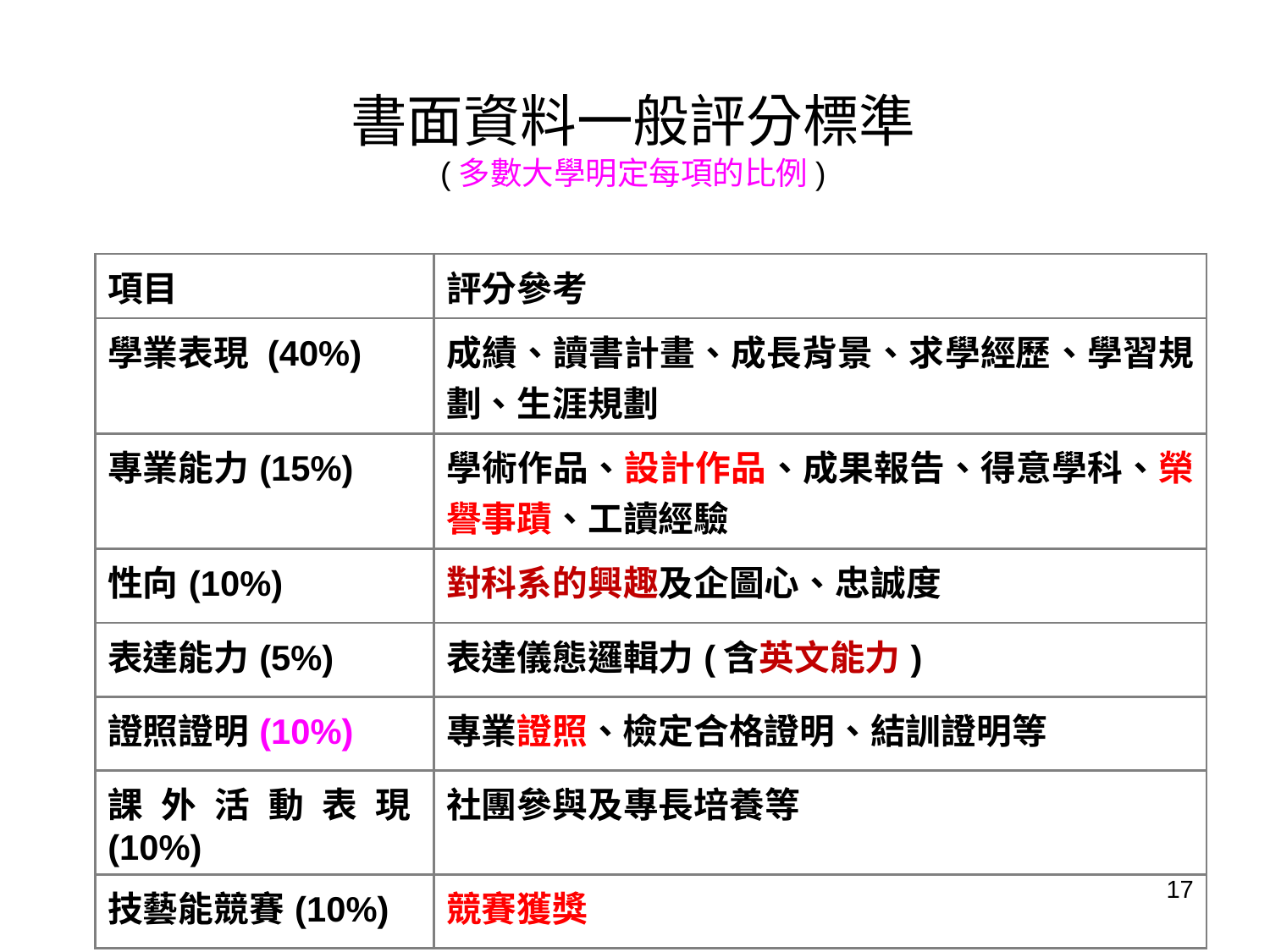

書面資料一般評分標準
(多數大學明定每項的比例)
| 項目 | 評分參考 |
| --- | --- |
| 學業表現 (40%) | 成績、讀書計畫、成長背景、求學經歷、學習規劃、生涯規劃 |
| 專業能力(15%) | 學術作品、設計作品、成果報告、得意學科、榮譽事蹟、工讀經驗 |
| 性向(10%) | 對科系的興趣及企圖心、忠誠度 |
| 表達能力(5%) | 表達儀態邏輯力(含英文能力) |
| 證照證明(10%) | 專業證照、檢定合格證明、結訓證明等 |
| 課外活動表現(10%) | 社團參與及專長培養等 |
| 技藝能競賽(10%) | 競賽獲獎 |
17